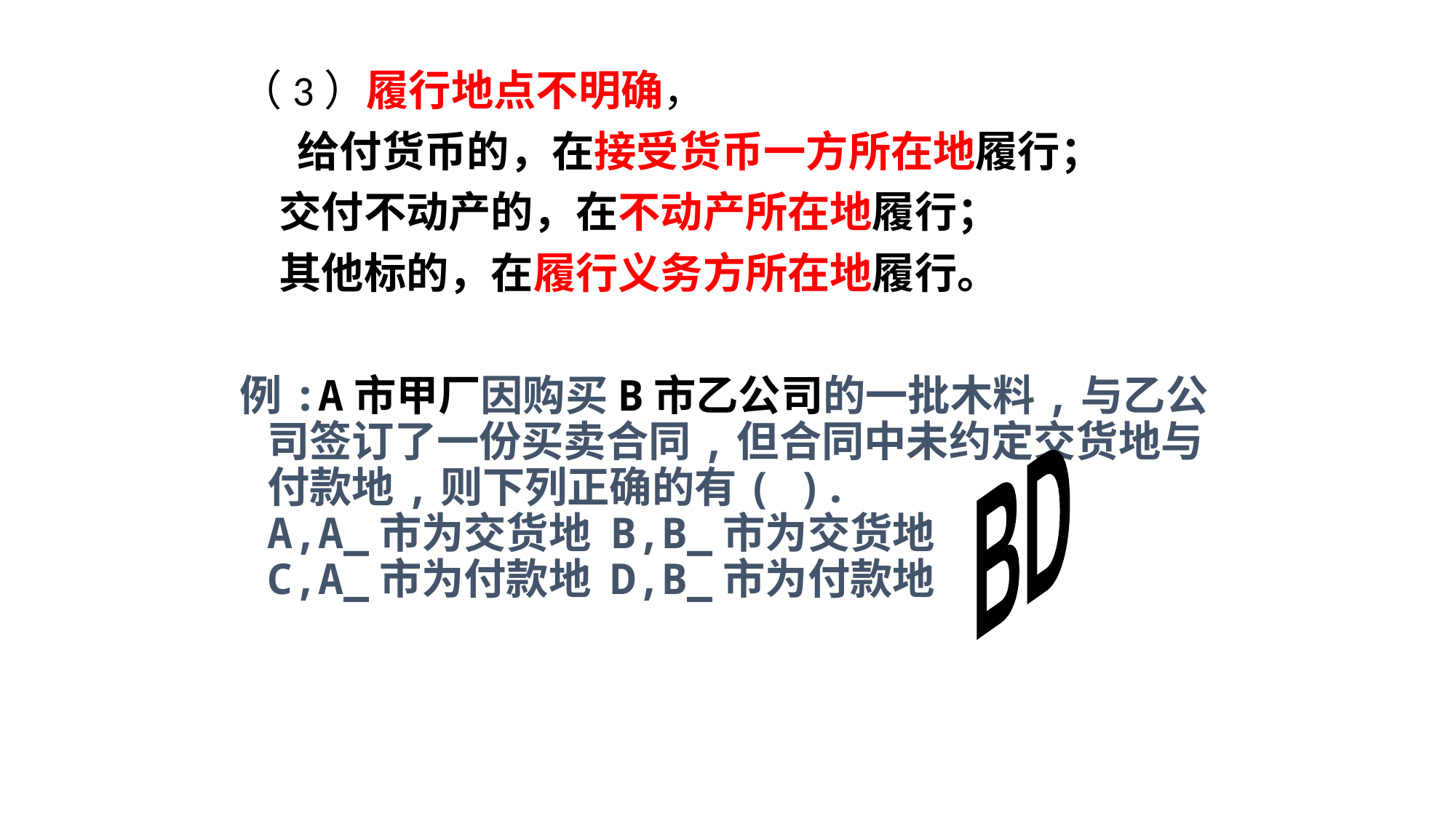

（3）履行地点不明确，
     给付货币的，在接受货币一方所在地履行；
   交付不动产的，在不动产所在地履行；
   其他标的，在履行义务方所在地履行。

例:A市甲厂因购买B市乙公司的一批木料,与乙公司签订了一份买卖合同,但合同中未约定交货地与付款地,则下列正确的有( ).
A,A_市为交货地 B,B_市为交货地
C,A_市为付款地 D,B_市为付款地
BD